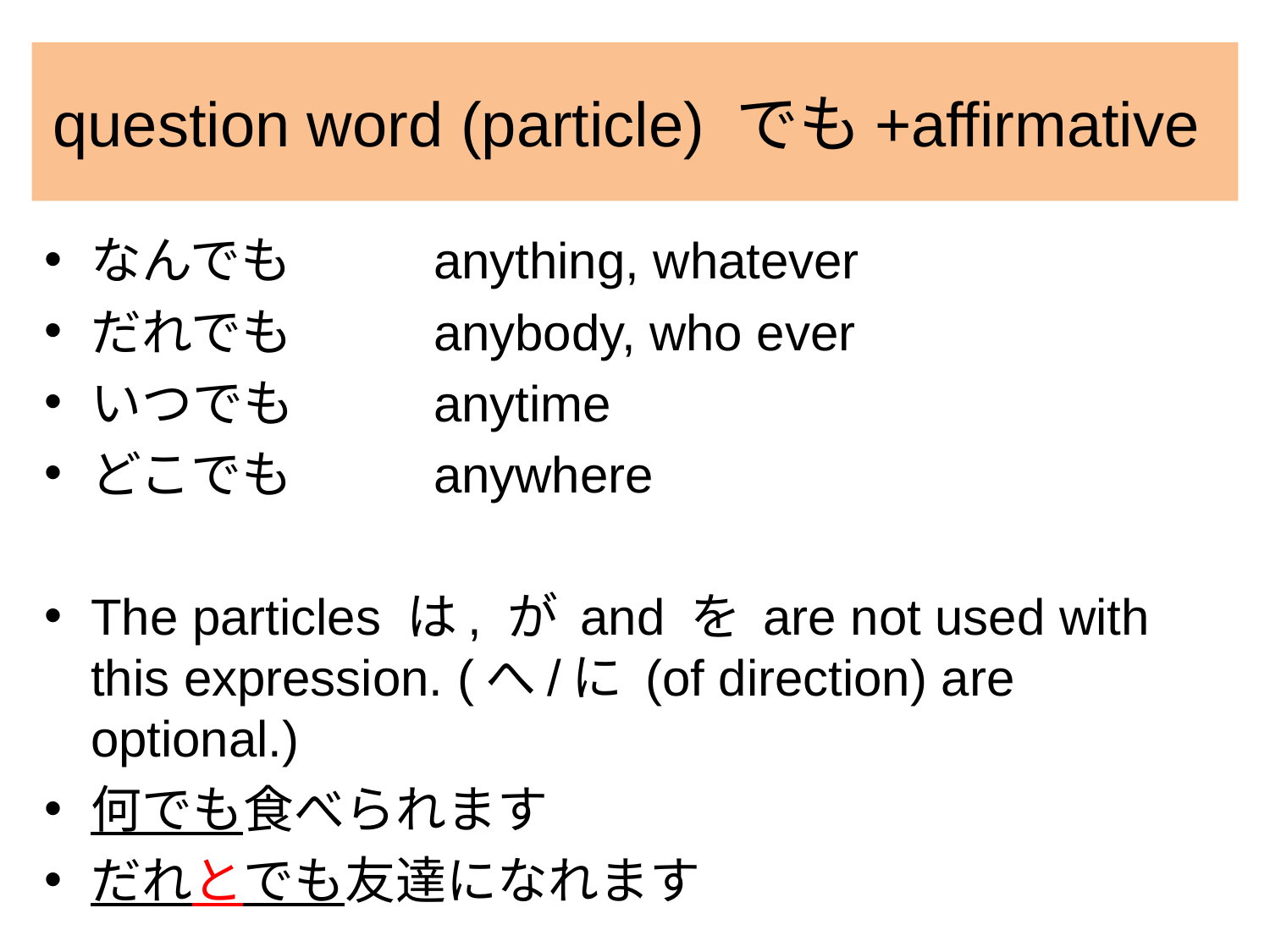

# question word (particle) でも+affirmative
なんでも		anything, whatever
だれでも		anybody, who ever
いつでも		anytime
どこでも		anywhere

The particles は, が and を are not used with this expression. (へ/に (of direction) are optional.)
何でも食べられます
だれとでも友達になれます